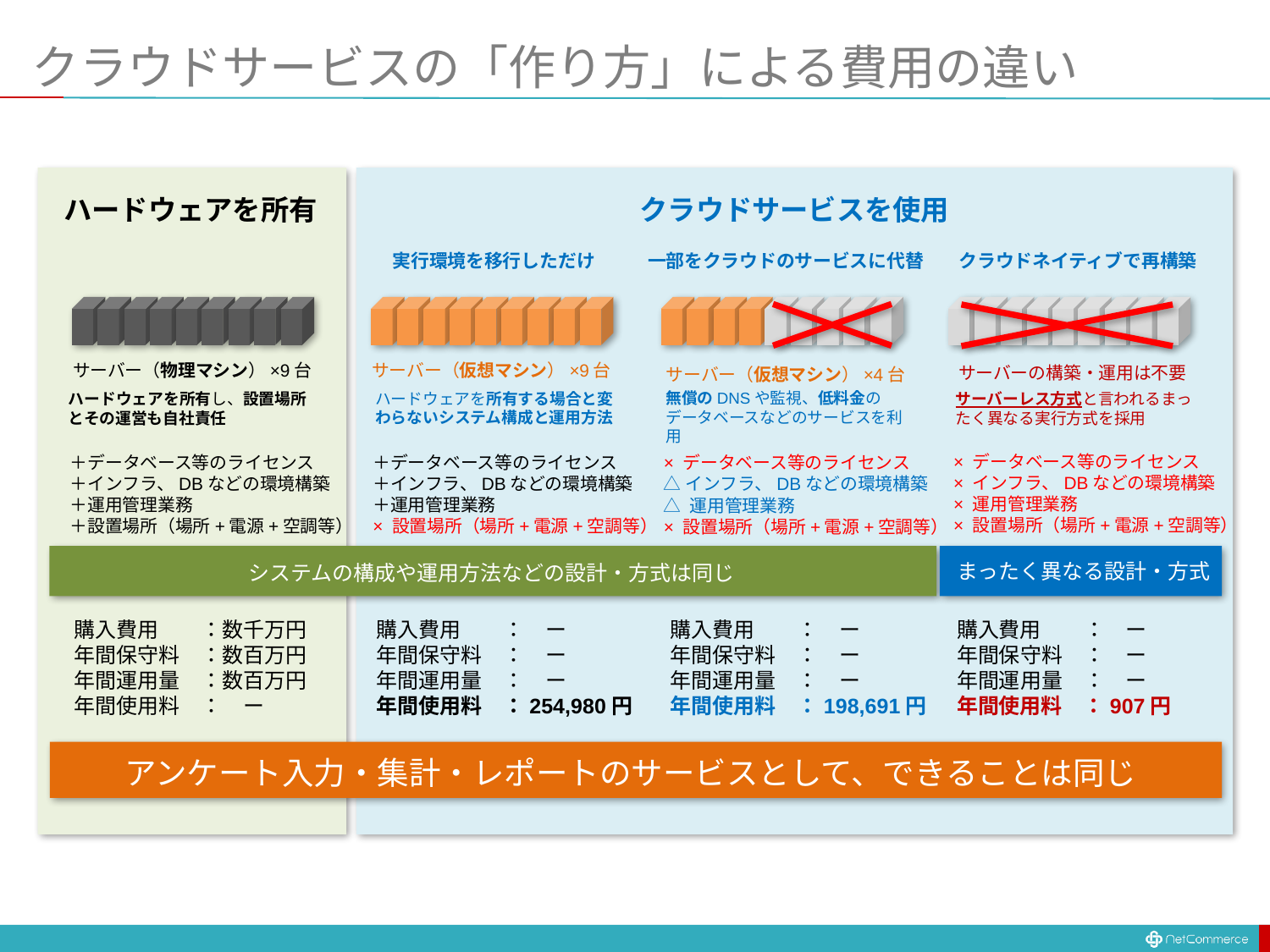

# クラウドサービスの「作り方」による費用の違い

ハードウェアを所有
クラウドサービスを使用
実行環境を移行しただけ

サーバー（仮想マシン）×9台
ハードウェアを所有する場合と変わらないシステム構成と運用方法
＋データベース等のライセンス
＋インフラ、DBなどの環境構築
＋運用管理業務
× 設置場所（場所+電源+空調等）
購入費用　　：　ー
年間保守料　：　ー
年間運用量　：　ー
年間使用料　：254,980円
一部をクラウドのサービスに代替

サーバー（仮想マシン）×4台
無償のDNSや監視、低料金のデータベースなどのサービスを利用
× データベース等のライセンス
△インフラ、DBなどの環境構築
△ 運用管理業務
× 設置場所（場所+電源+空調等）
購入費用　　：　ー
年間保守料　：　ー
年間運用量　：　ー
年間使用料　：198,691円
クラウドネイティブで再構築

サーバーの構築・運用は不要
サーバーレス方式と言われるまったく異なる実行方式を採用
× データベース等のライセンス
× インフラ、DBなどの環境構築
× 運用管理業務
× 設置場所（場所+電源+空調等）
購入費用　　：　ー
年間保守料　：　ー
年間運用量　：　ー
年間使用料　：907円

サーバー（物理マシン）×9台
ハードウェアを所有し、設置場所とその運営も自社責任
＋データベース等のライセンス
＋インフラ、DBなどの環境構築
＋運用管理業務
＋設置場所（場所+電源+空調等）

システムの構成や運用方法などの設計・方式は同じ

まったく異なる設計・方式
購入費用　　：数千万円
年間保守料　：数百万円
年間運用量　：数百万円
年間使用料　：　ー

アンケート入力・集計・レポートのサービスとして、できることは同じ